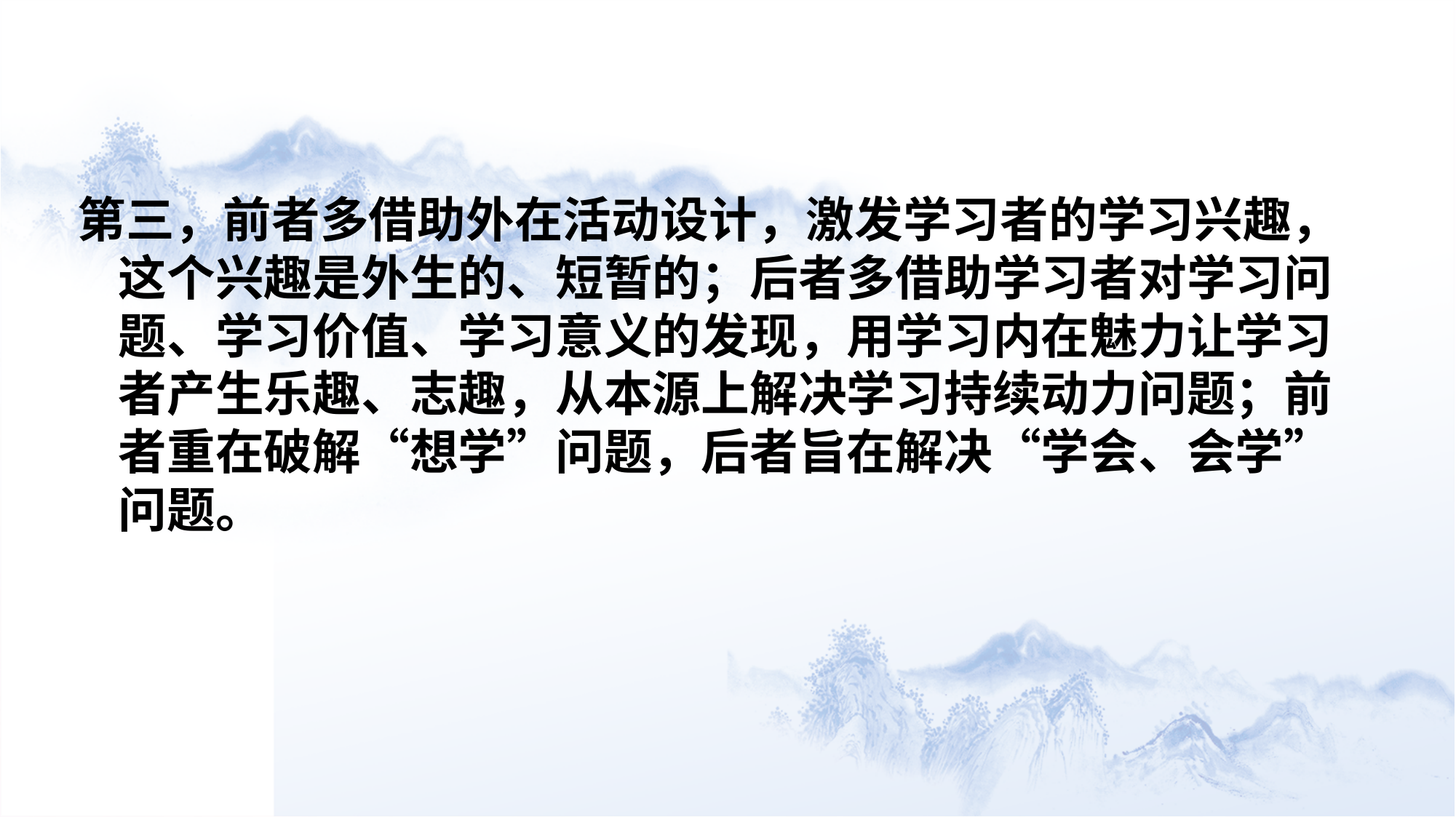

#
第三，前者多借助外在活动设计，激发学习者的学习兴趣，这个兴趣是外生的、短暂的；后者多借助学习者对学习问题、学习价值、学习意义的发现，用学习内在魅力让学习者产生乐趣、志趣，从本源上解决学习持续动力问题；前者重在破解“想学”问题，后者旨在解决“学会、会学”问题。